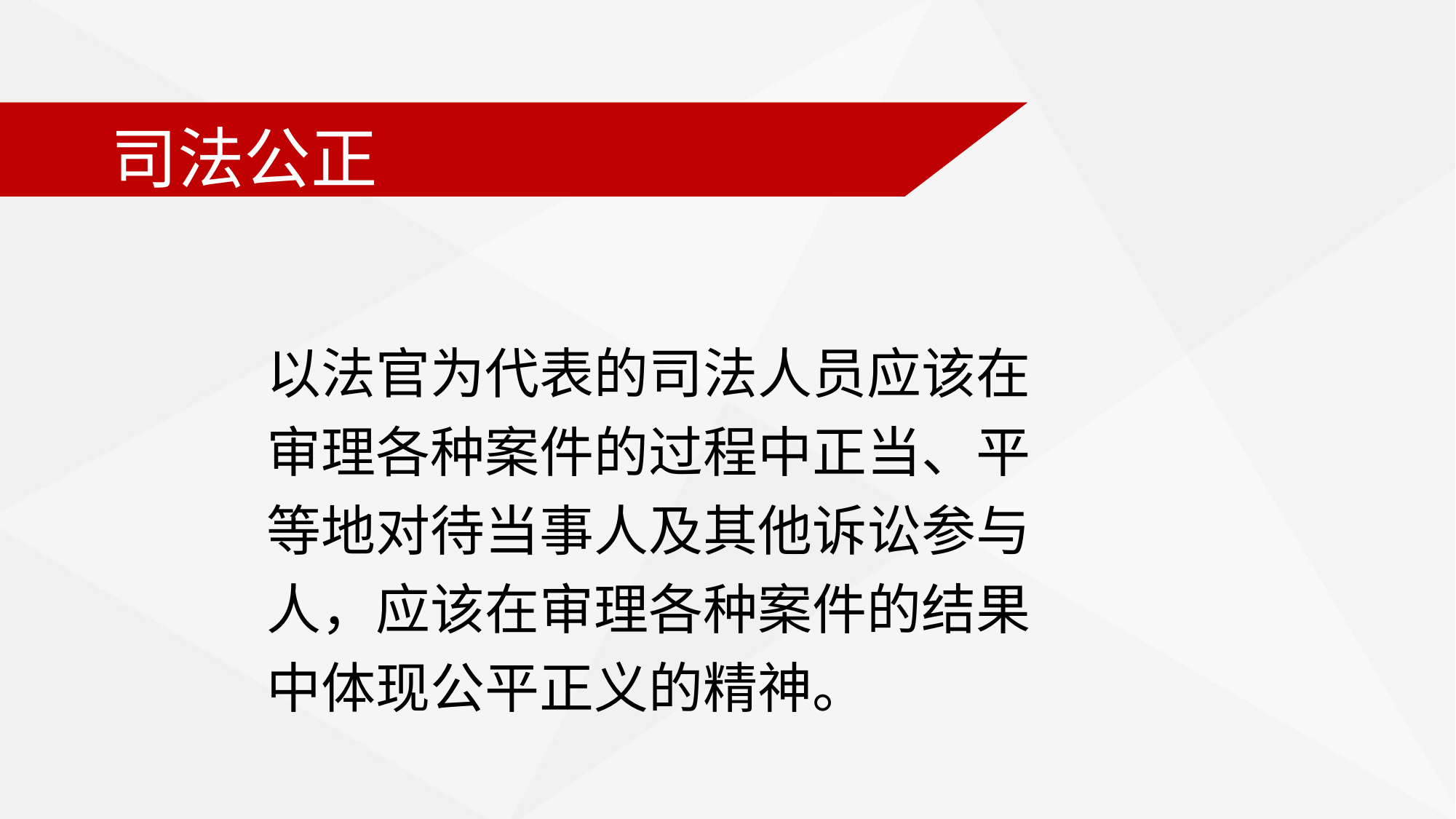

# 司法公正
以法官为代表的司法人员应该在审理各种案件的过程中正当、平等地对待当事人及其他诉讼参与人，应该在审理各种案件的结果中体现公平正义的精神。